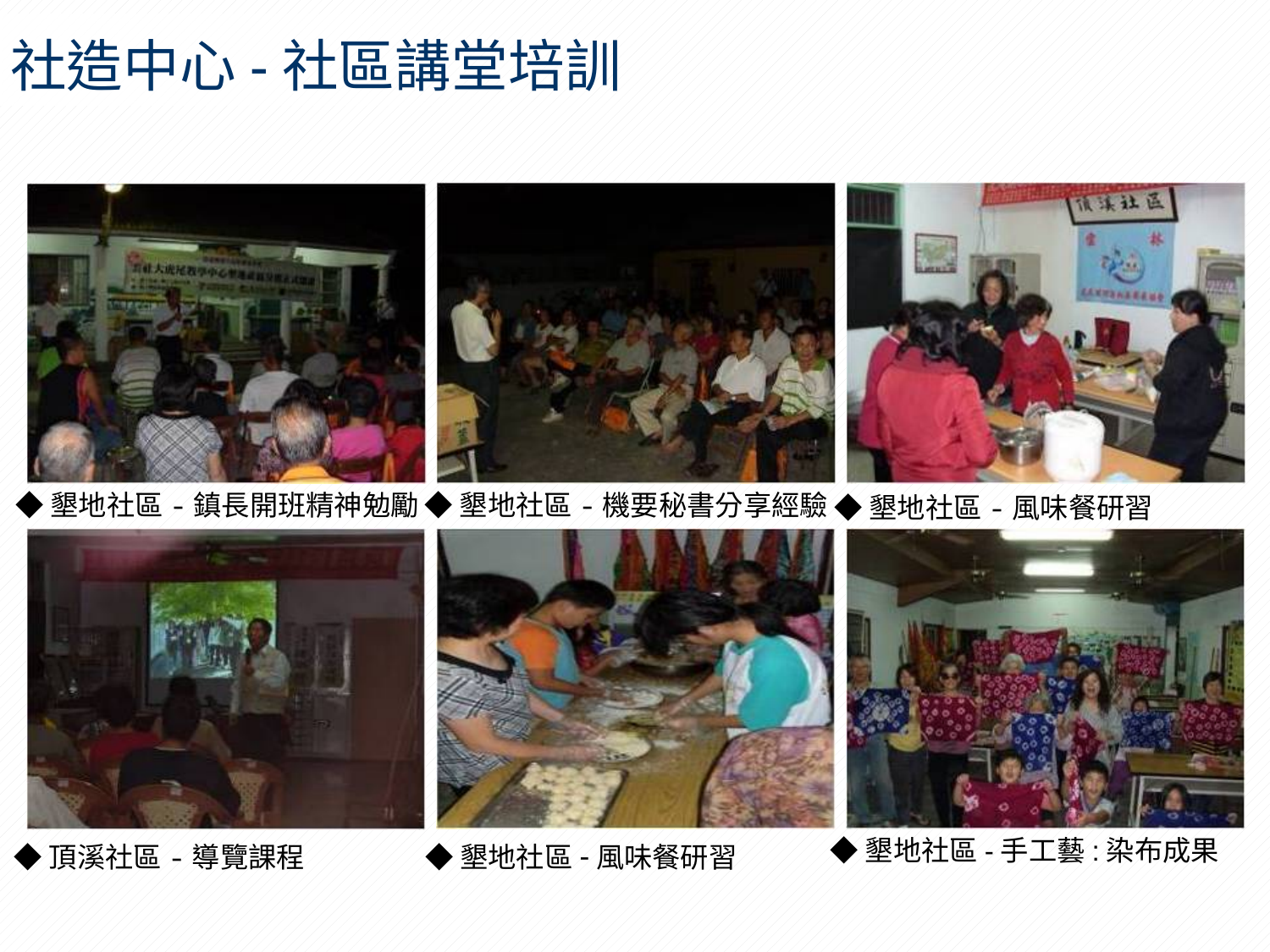

社造中心-社區講堂培訓

◆墾地社區-鎮長開班精神勉勵
◆墾地社區-機要秘書分享經驗
◆墾地社區-風味餐研習

◆墾地社區-手工藝:染布成果
◆頂溪社區-導覽課程
◆墾地社區-風味餐研習